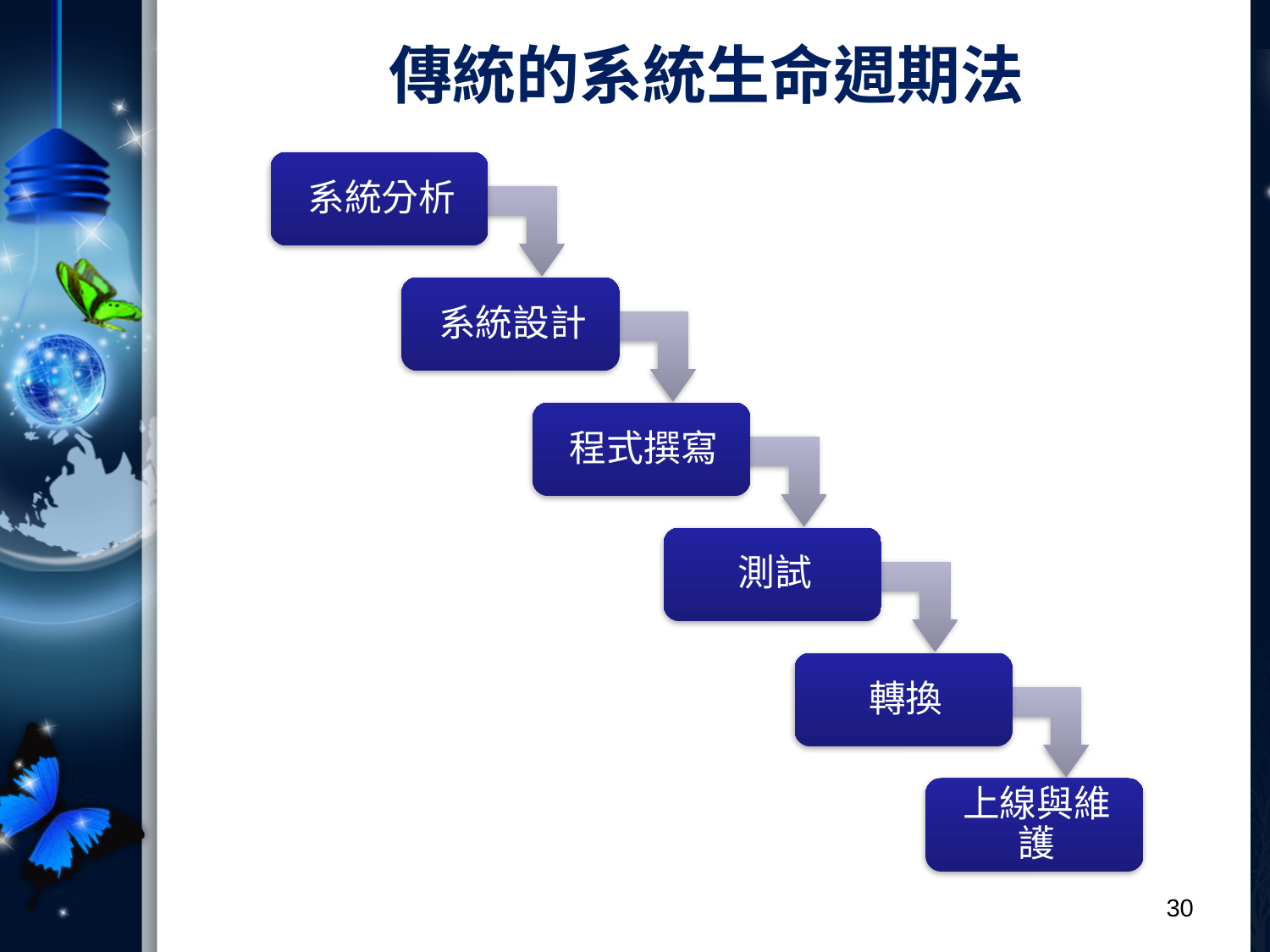

# 傳統的系統生命週期法
系統分析
系統設計
程式撰寫
測試
轉換
上線與維護
30